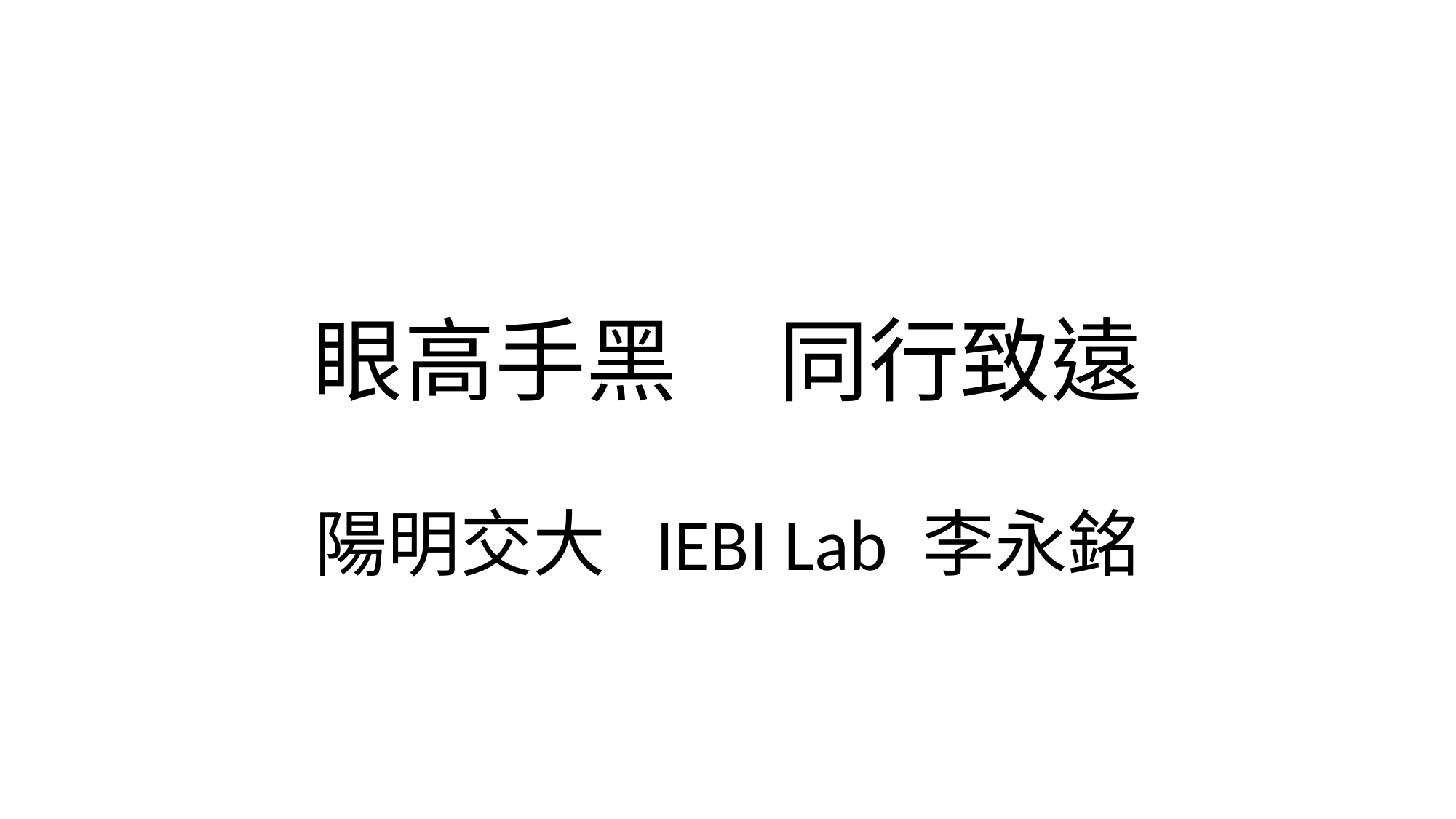

# 眼高手黑     同行致遠
陽明交大  IEBI Lab 李永銘